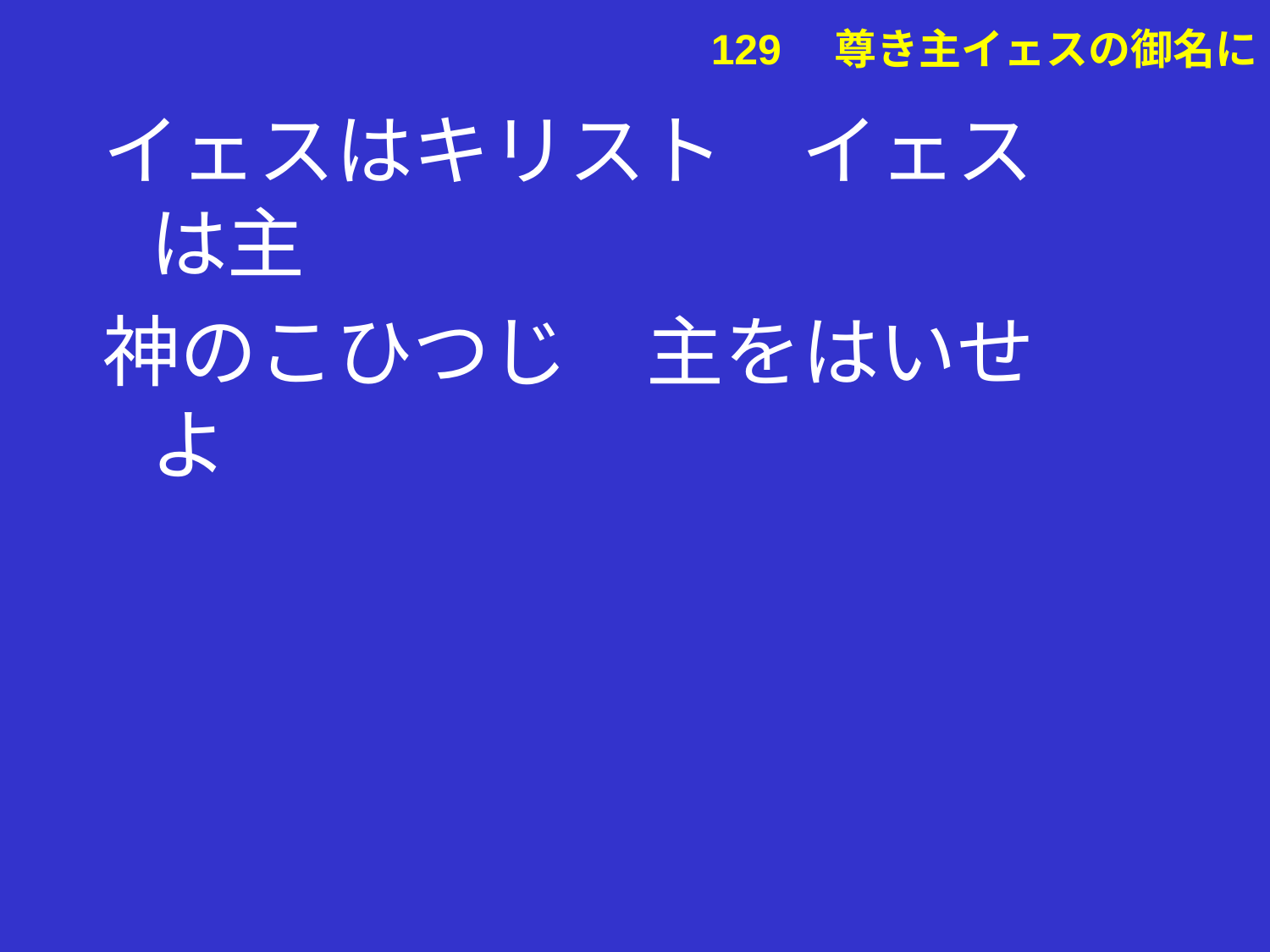

イェスはキリスト　イェスは主
神のこひつじ　主をはいせよ

# 129　尊き主イェスの御名に